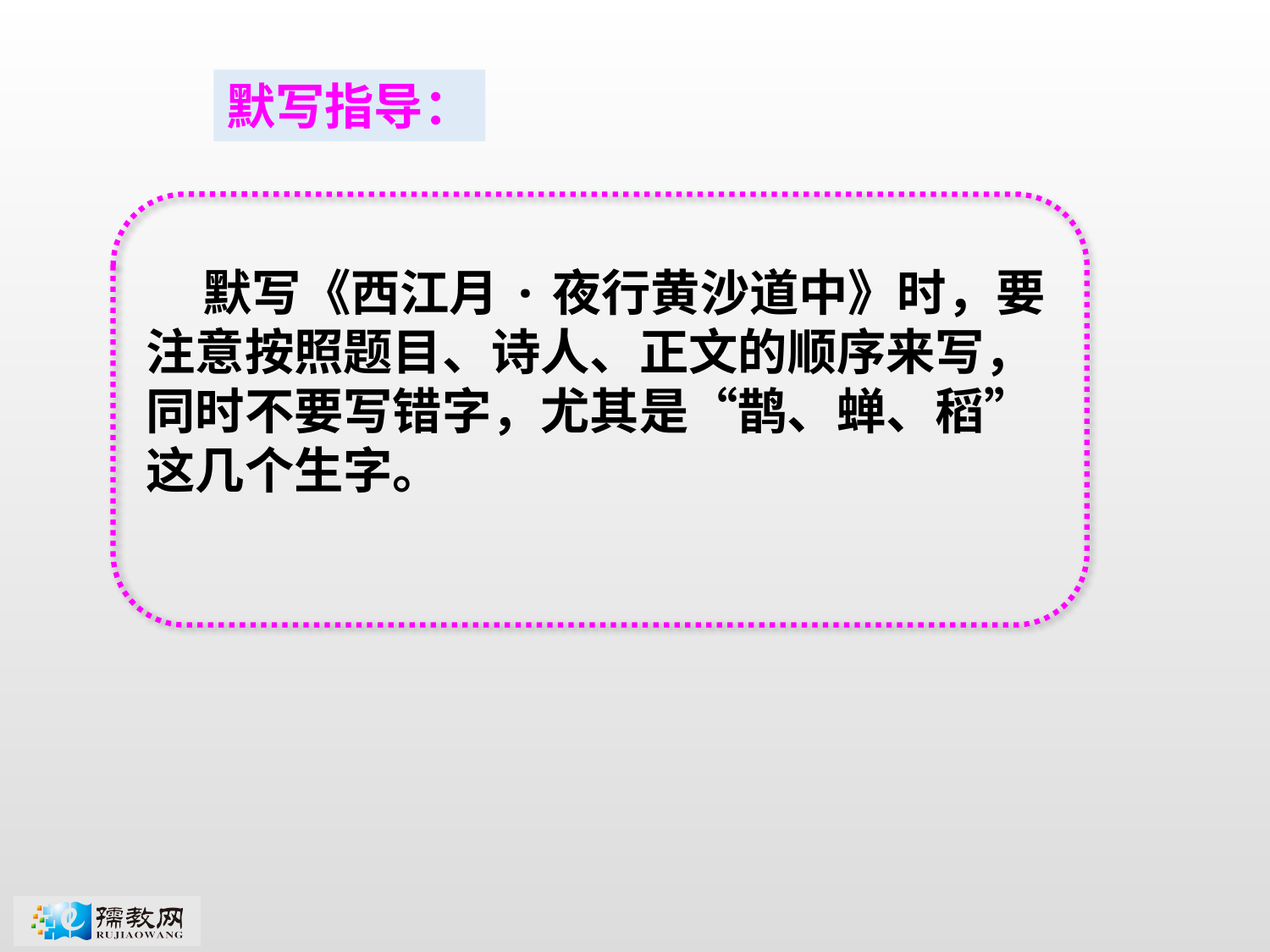

默写指导：

    默写《西江月·夜行黄沙道中》时，要注意按照题目、诗人、正文的顺序来写，同时不要写错字，尤其是“鹊、蝉、稻”这几个生字。